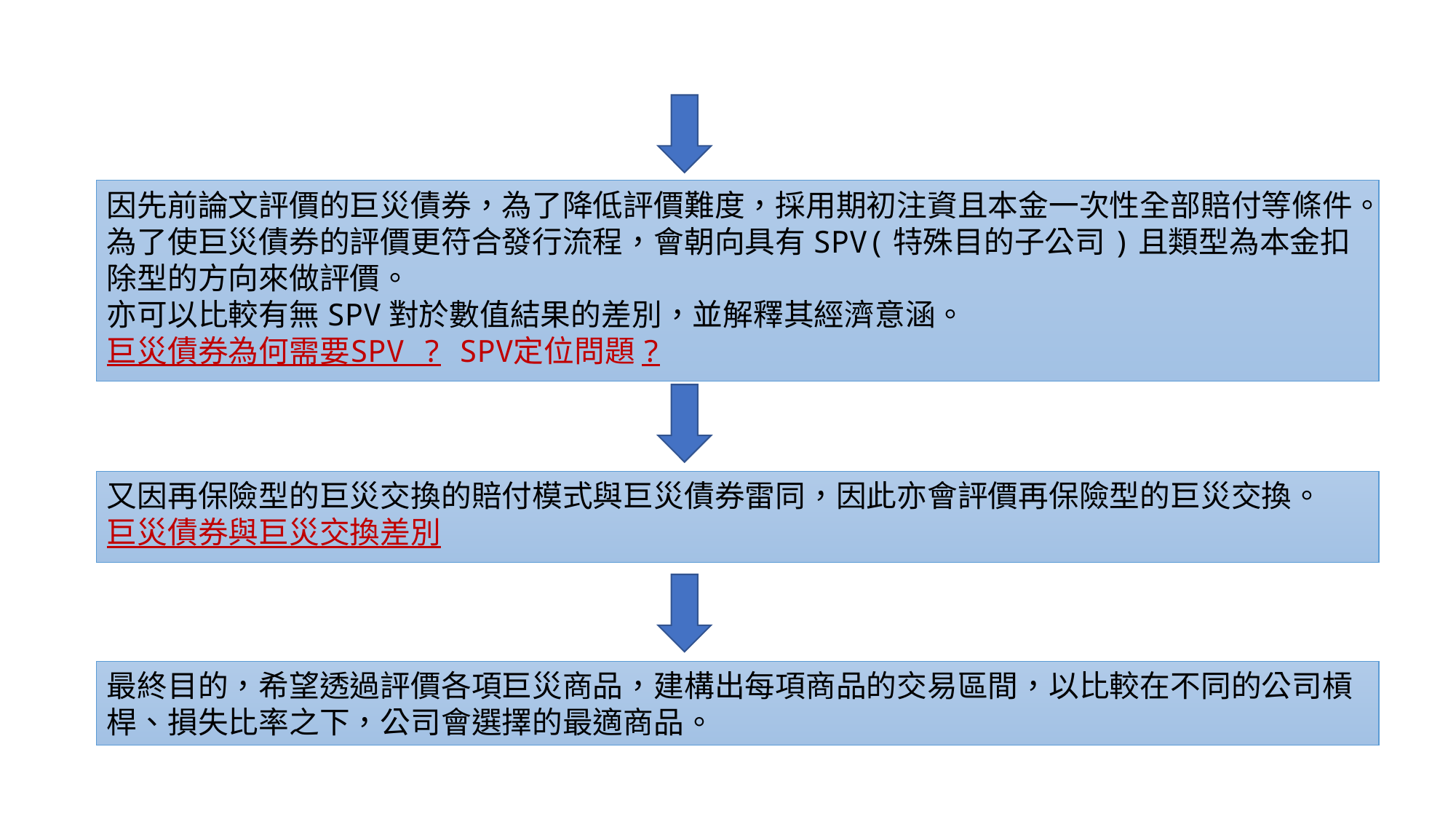

因先前論文評價的巨災債券，為了降低評價難度，採用期初注資且本金一次性全部賠付等條件。為了使巨災債券的評價更符合發行流程，會朝向具有SPV(特殊目的子公司)且類型為本金扣除型的方向來做評價。
亦可以比較有無SPV對於數值結果的差別，並解釋其經濟意涵。
巨災債券為何需要SPV ? SPV定位問題 ?

又因再保險型的巨災交換的賠付模式與巨災債券雷同，因此亦會評價再保險型的巨災交換。
巨災債券與巨災交換差別

最終目的，希望透過評價各項巨災商品，建構出每項商品的交易區間，以比較在不同的公司槓桿、損失比率之下，公司會選擇的最適商品。